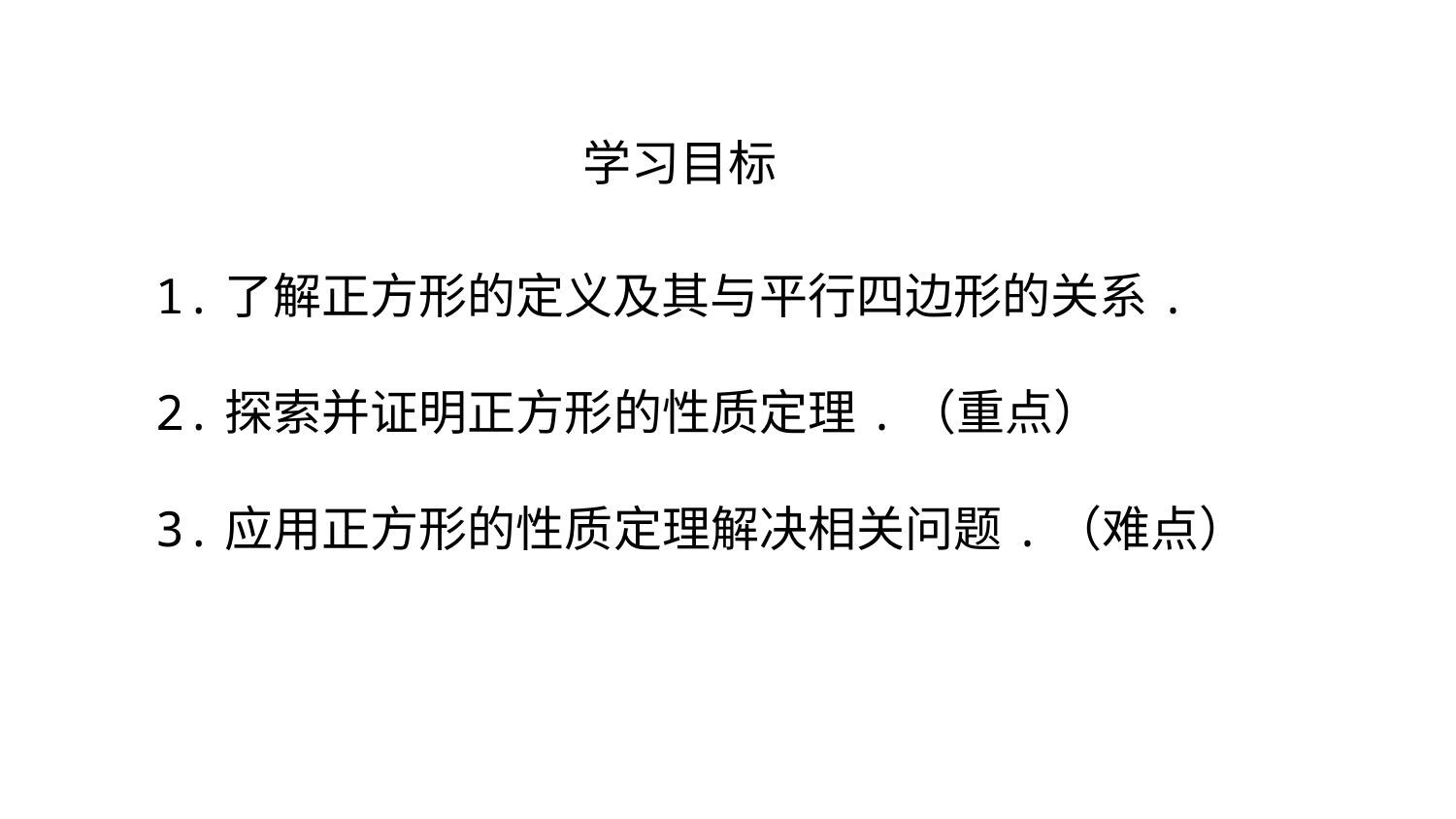

学习目标
1.了解正方形的定义及其与平行四边形的关系.
2.探索并证明正方形的性质定理.（重点）
3.应用正方形的性质定理解决相关问题.（难点）